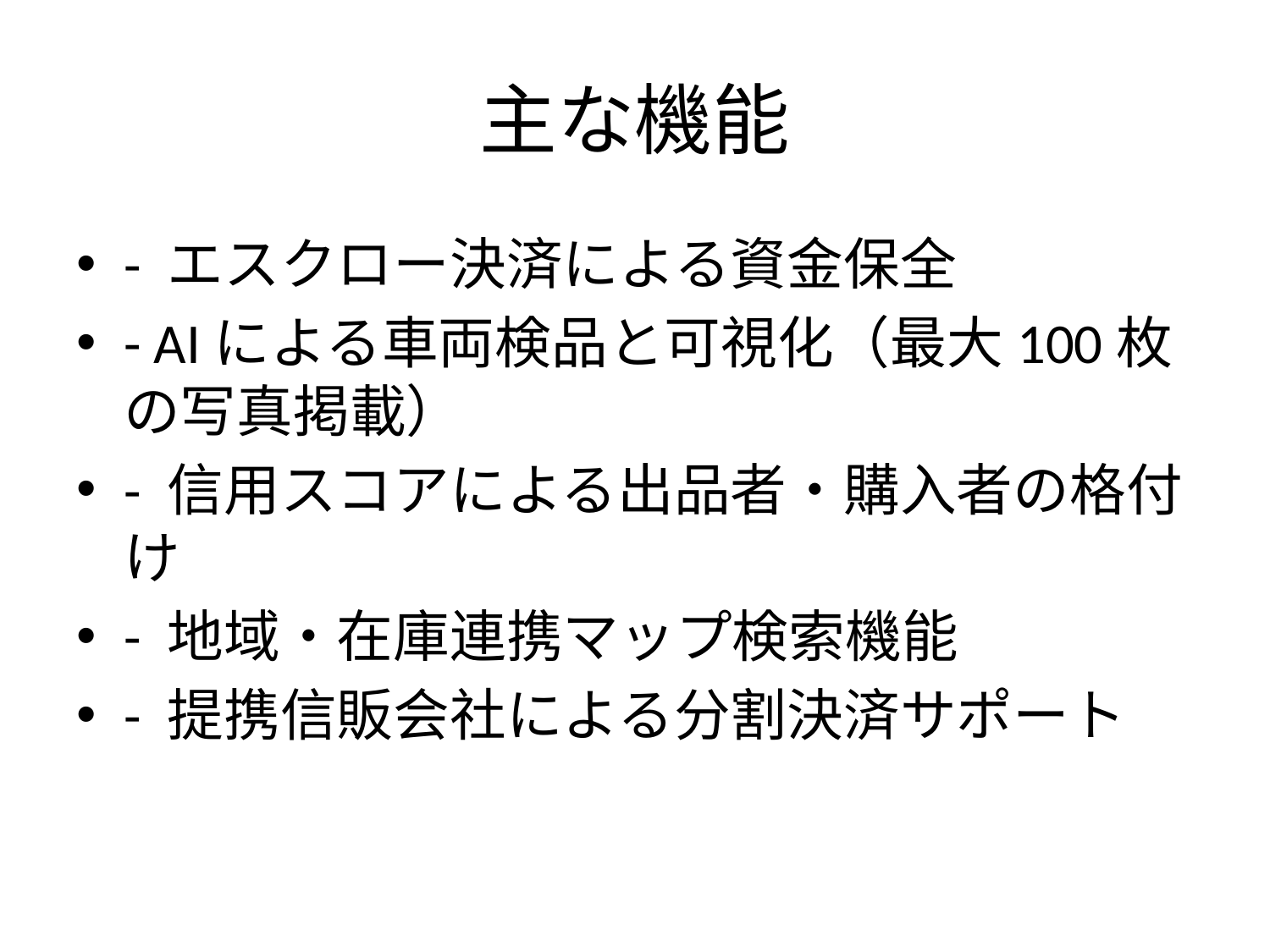

# 主な機能
- エスクロー決済による資金保全
- AIによる車両検品と可視化（最大100枚の写真掲載）
- 信用スコアによる出品者・購入者の格付け
- 地域・在庫連携マップ検索機能
- 提携信販会社による分割決済サポート